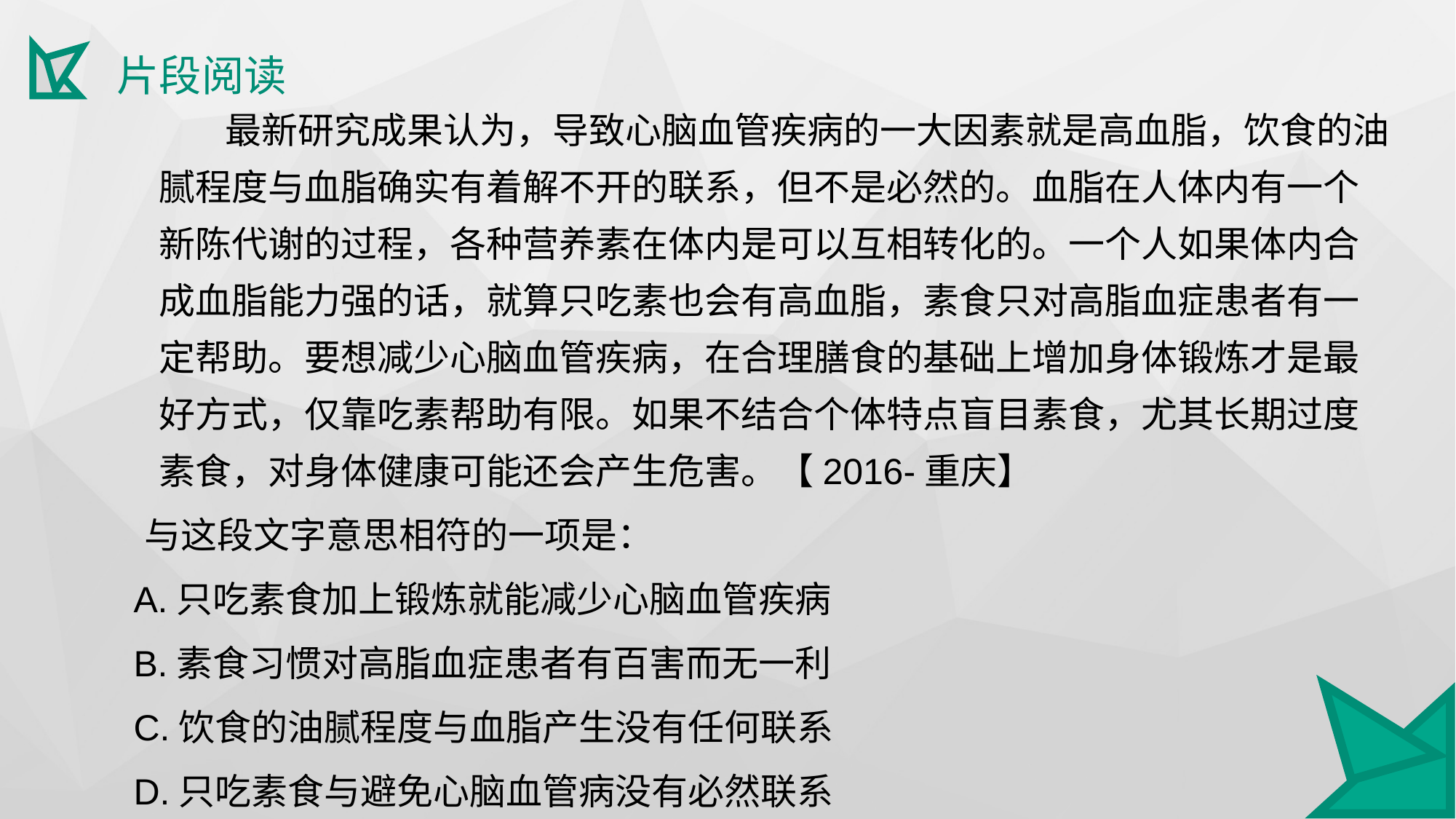

片段阅读

       最新研究成果认为，导致心脑血管疾病的一大因素就是高血脂，饮食的油腻程度与血脂确实有着解不开的联系，但不是必然的。血脂在人体内有一个新陈代谢的过程，各种营养素在体内是可以互相转化的。一个人如果体内合成血脂能力强的话，就算只吃素也会有高血脂，素食只对高脂血症患者有一定帮助。要想减少心脑血管疾病，在合理膳食的基础上增加身体锻炼才是最好方式，仅靠吃素帮助有限。如果不结合个体特点盲目素食，尤其长期过度素食，对身体健康可能还会产生危害。【2016-重庆】
    与这段文字意思相符的一项是：
   A.只吃素食加上锻炼就能减少心脑血管疾病
   B.素食习惯对高脂血症患者有百害而无一利
   C.饮食的油腻程度与血脂产生没有任何联系
   D.只吃素食与避免心脑血管病没有必然联系
.